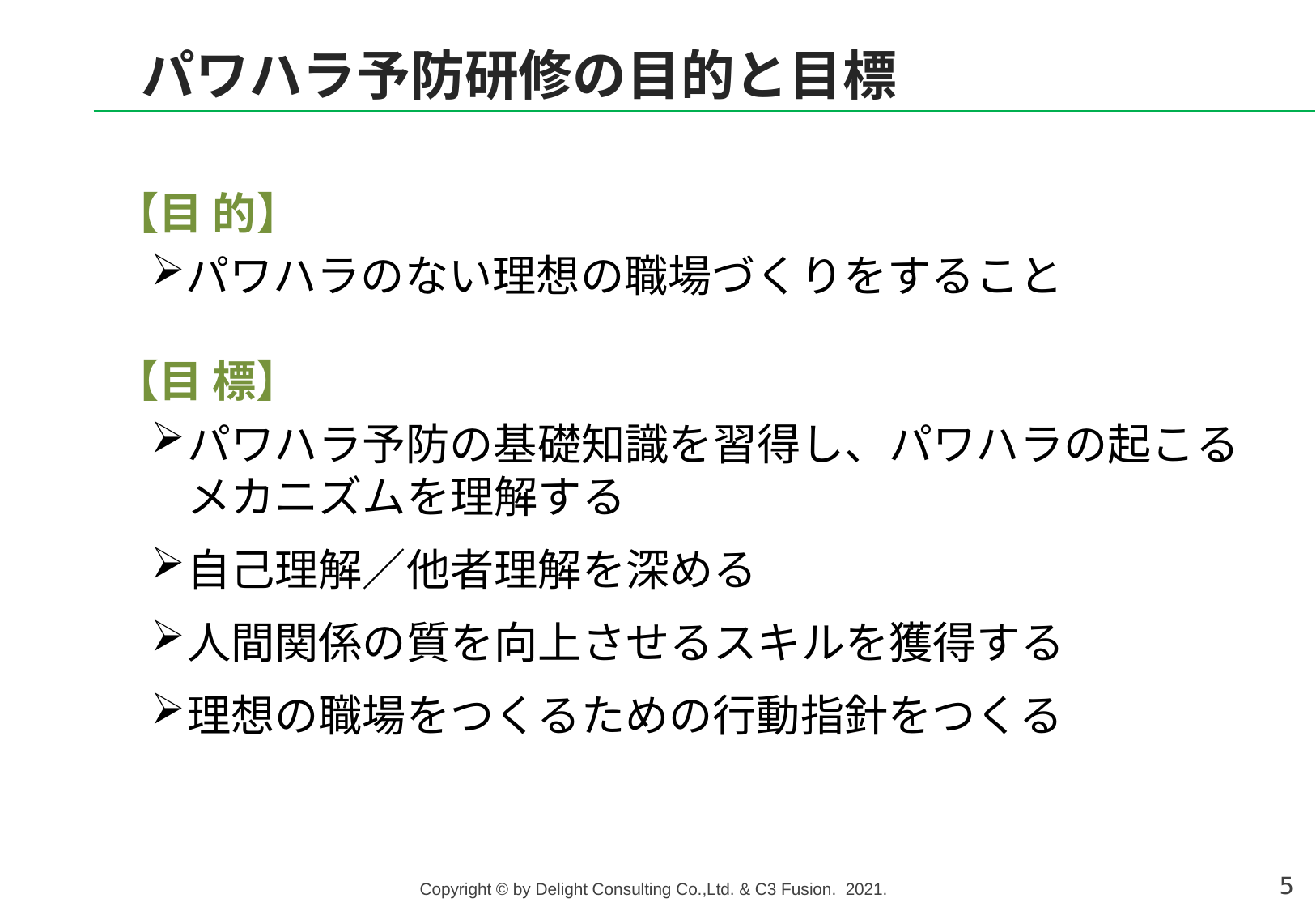

パワハラ予防研修の目的と目標
【目 的】
パワハラのない理想の職場づくりをすること

【目 標】
パワハラ予防の基礎知識を習得し、パワハラの起こるメカニズムを理解する
自己理解／他者理解を深める
人間関係の質を向上させるスキルを獲得する
理想の職場をつくるための行動指針をつくる
5